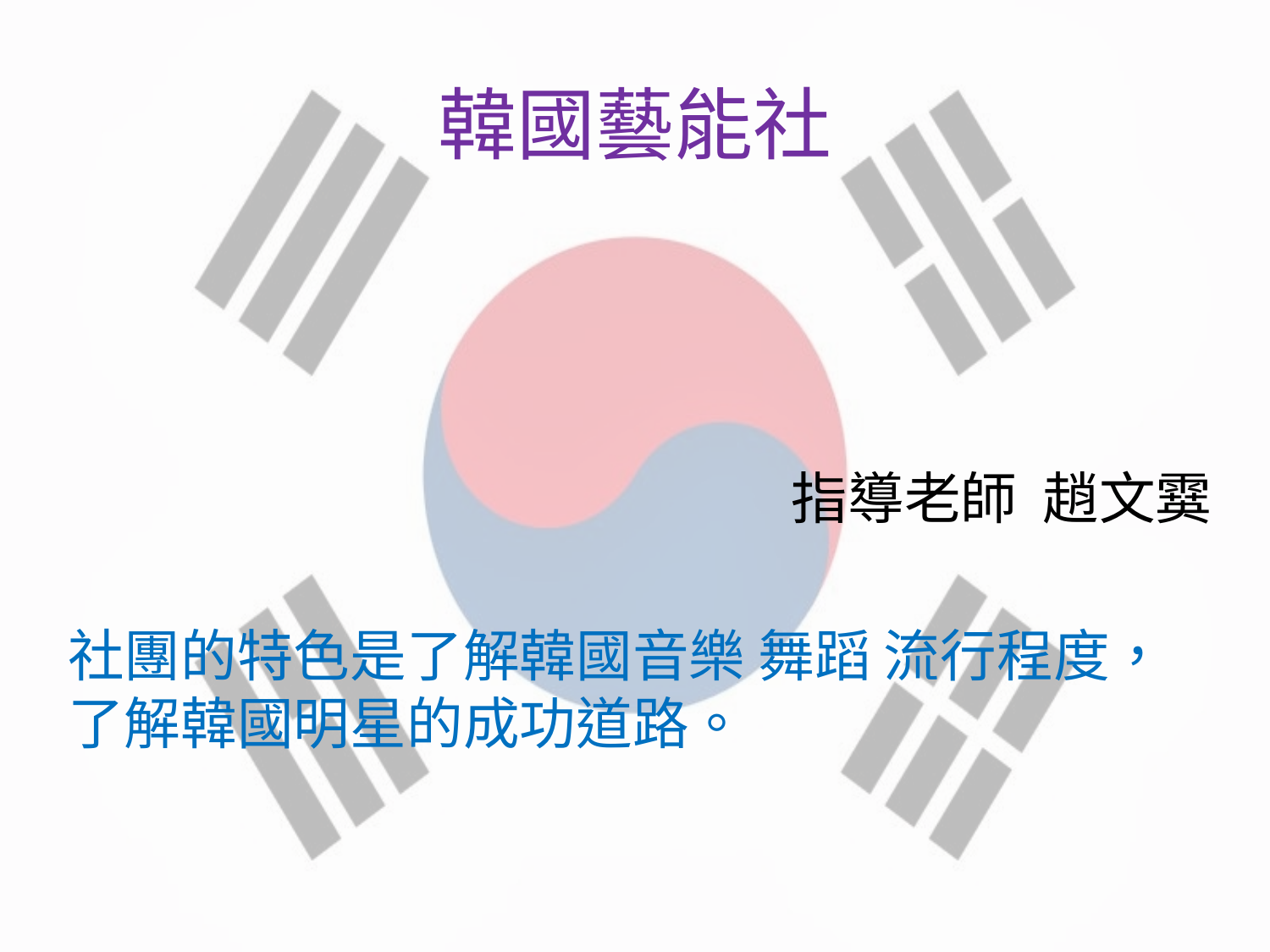

# 韓國藝能社
指導老師  趙文霙

社團的特色是了解韓國音樂 舞蹈 流行程度，了解韓國明星的成功道路。